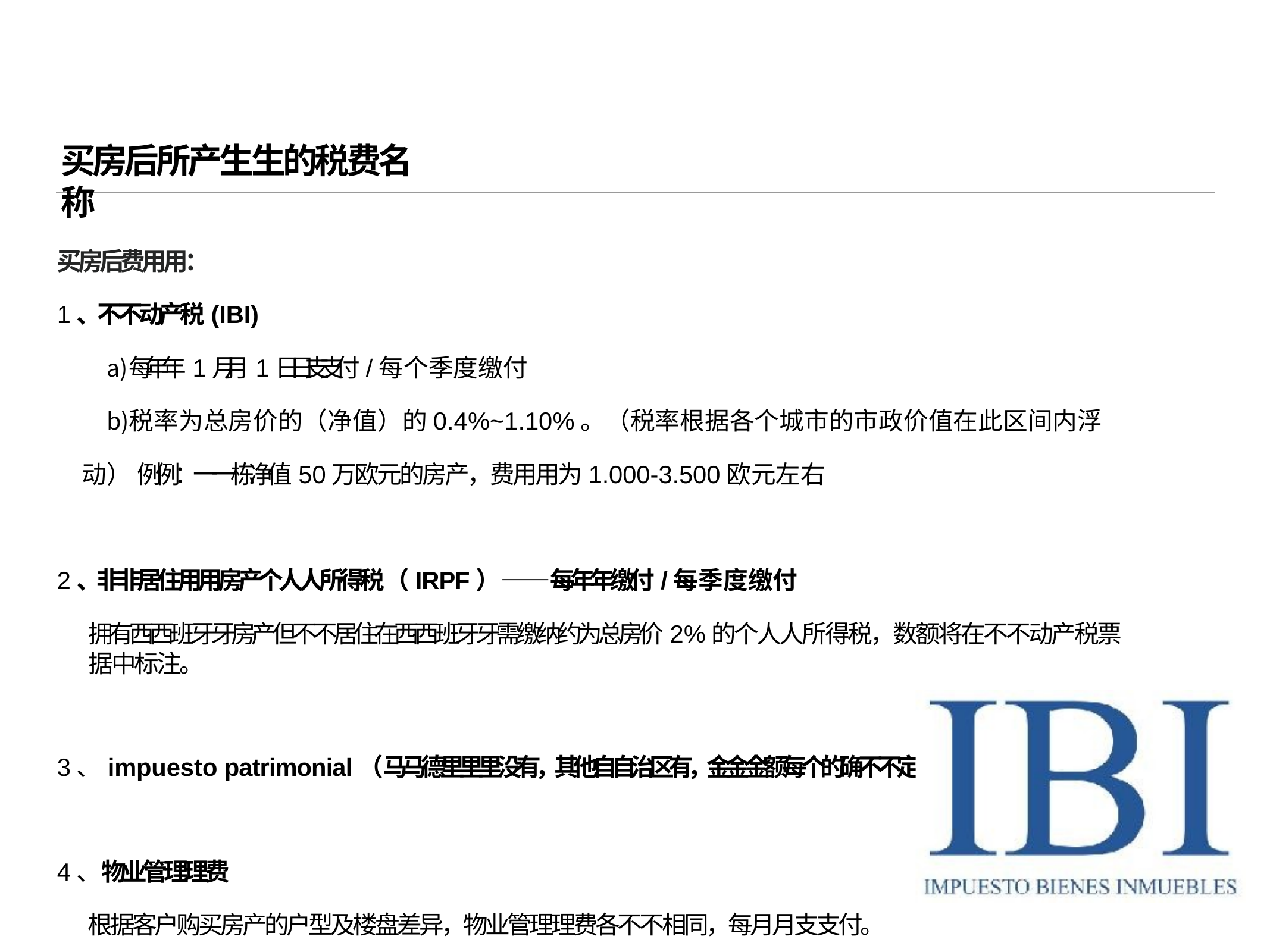

# 买房后所产⽣生的税费名称
买房后费⽤用：
1、不不动产税(IBI)
每年年1⽉月1⽇日⽀支付/每个季度缴付
税率为总房价的（净值）的0.4%~1.10%。（税率根据各个城市的市政价值在此区间内浮动） 例例：⼀一栋净值50万欧元的房产，费⽤用为1.000-3.500欧元左右

2、⾮非居住⽤用房产个⼈人所得税（IRPF）——每年年缴付/每季度缴付
拥有⻄西班⽛牙房产但不不居住在⻄西班⽛牙需缴纳约为总房价2%的个⼈人所得税，数额将在不不动产税票据中标注。

3、impuesto patrimonial（⻢马德⾥里里没有，其他⾃自治区有，⾦金金额每个的确不不定）

4、物业管理理费
根据客户购买房产的户型及楼盘差异，物业管理理费各不不相同，每⽉月⽀支付。